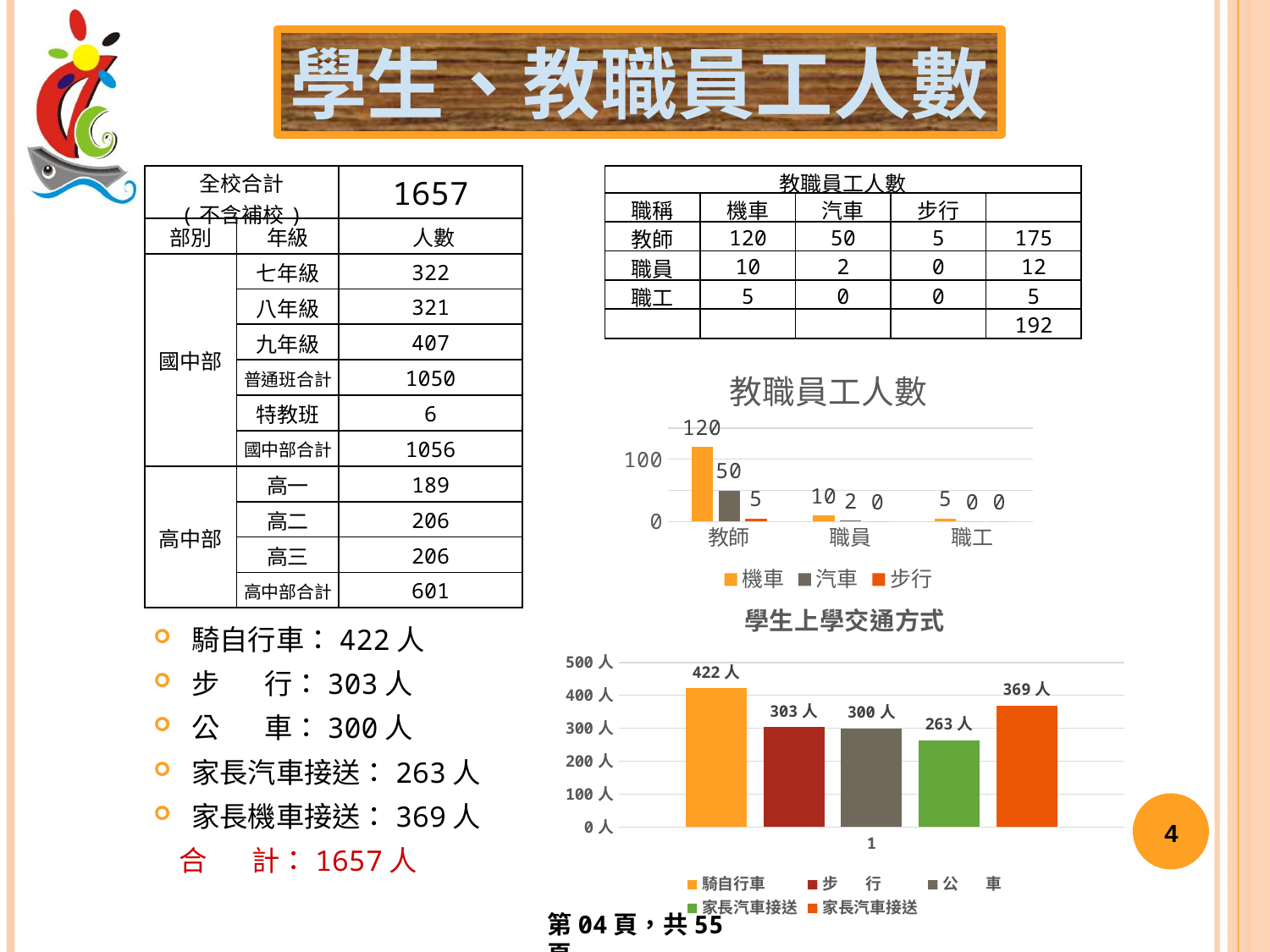

學生、教職員工人數
| 全校合計 (不含補校) |  | 1657 |
| --- | --- | --- |
| 部別 | 年級 | 人數 |
| 國中部 | 七年級 | 322 |
|  | 八年級 | 321 |
|  | 九年級 | 407 |
|  | 普通班合計 | 1050 |
|  | 特教班 | 6 |
|  | 國中部合計 | 1056 |
| 高中部 | 高一 | 189 |
|  | 高二 | 206 |
|  | 高三 | 206 |
|  | 高中部合計 | 601 |
| 教職員工人數 |  |  |  |  |
| --- | --- | --- | --- | --- |
| 職稱 | 機車 | 汽車 | 步行 |  |
| 教師 | 120 | 50 | 5 | 175 |
| 職員 | 10 | 2 | 0 | 12 |
| 職工 | 5 | 0 | 0 | 5 |
|  |  |  |  | 192 |

### Chart: 教職員工人數

| Category | 機車 | 汽車 | 步行 |
|---|---|---|---|
| 教師 | 120.0 | 50.0 | 5.0 |
| 職員 | 10.0 | 2.0 | 0.0 |
| 職工 | 5.0 | 0.0 | 0.0 |

### Chart: 學生上學交通方式

| Category | 騎自行車 | 步       行 | 公       車 | 家長汽車接送 | 家長汽車接送 |
|---|---|---|---|---|---|
騎自行車：422人
步       行：303人
公       車：300人
家長汽車接送：263人
家長機車接送：369人
   合       計：1657人
4
第04頁，共55頁